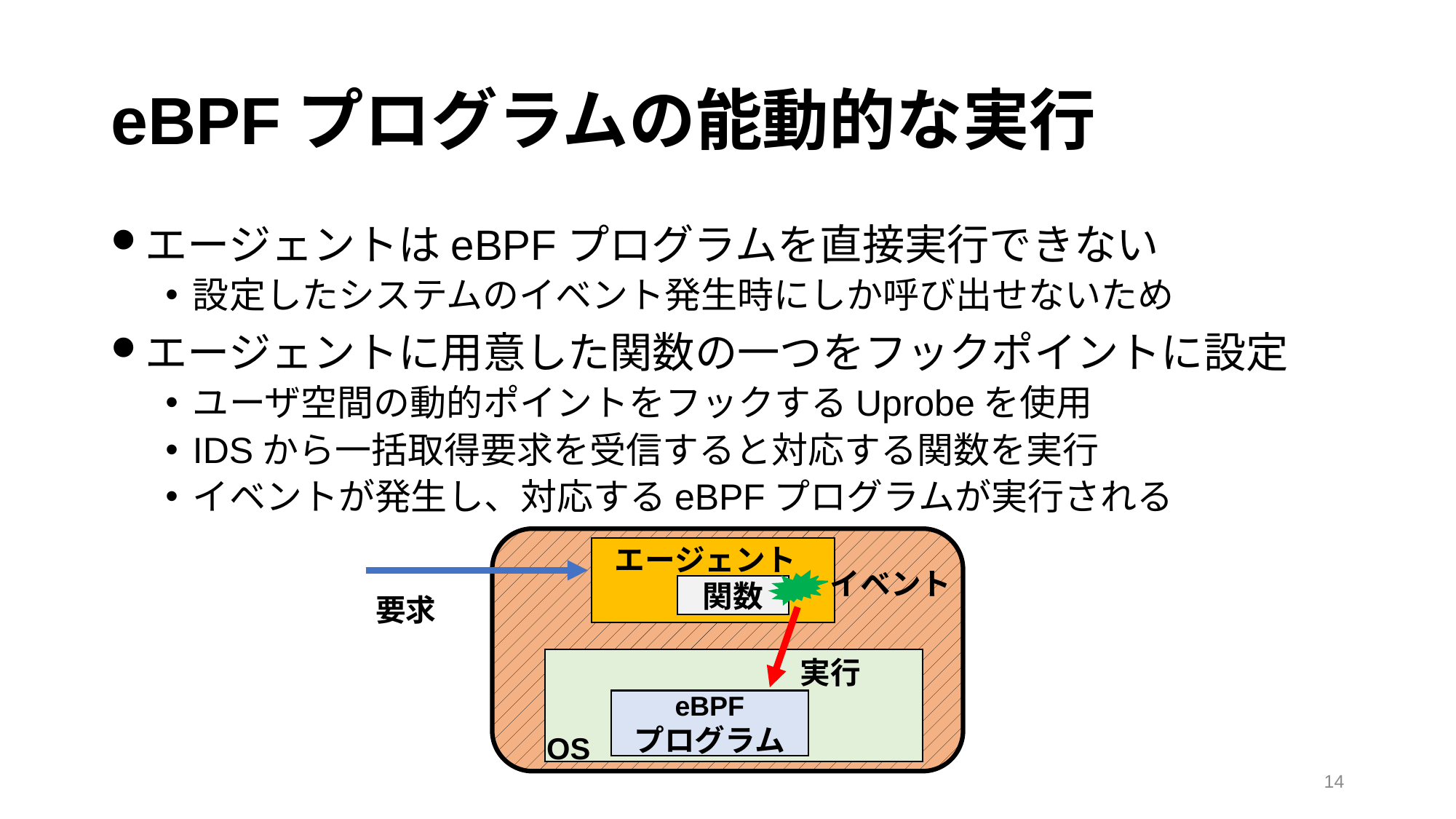

# eBPFプログラムの能動的な実行
エージェントはeBPFプログラムを直接実行できない
設定したシステムのイベント発生時にしか呼び出せないため
エージェントに用意した関数の一つをフックポイントに設定
ユーザ空間の動的ポイントをフックするUprobeを使用
IDSから一括取得要求を受信すると対応する関数を実行
イベントが発生し、対応するeBPFプログラムが実行される

エージェント

イベント

関数
要求
実行

eBPF
プログラム
OS
14